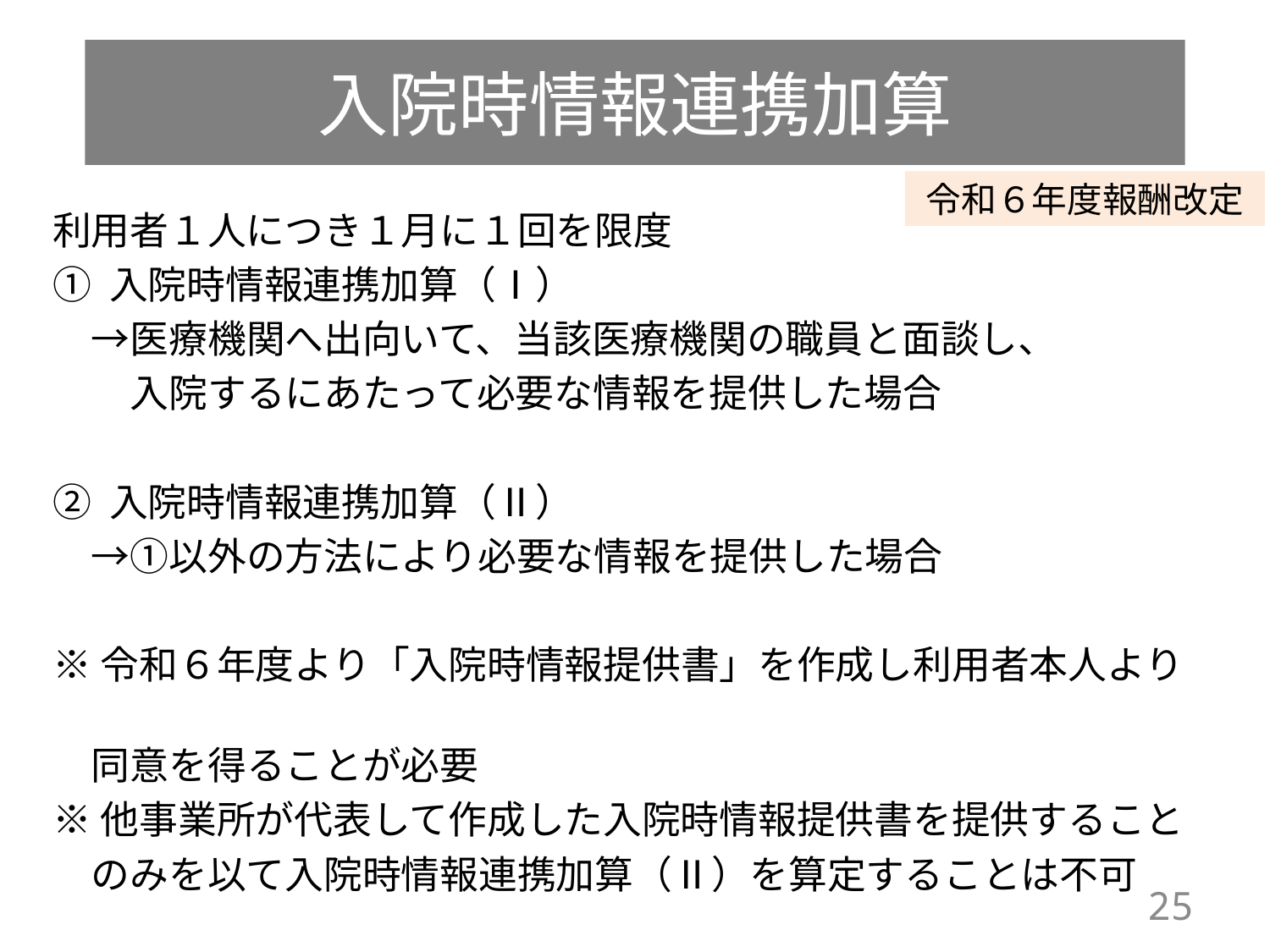

# 入院時情報連携加算
令和６年度報酬改定
利用者１人につき１月に１回を限度
① 入院時情報連携加算（Ⅰ）
　→医療機関へ出向いて、当該医療機関の職員と面談し、
　　入院するにあたって必要な情報を提供した場合

② 入院時情報連携加算（Ⅱ）
　→①以外の方法により必要な情報を提供した場合

※令和６年度より「入院時情報提供書」を作成し利用者本人より
　同意を得ることが必要
※他事業所が代表して作成した入院時情報提供書を提供すること
　のみを以て入院時情報連携加算（Ⅱ）を算定することは不可
25